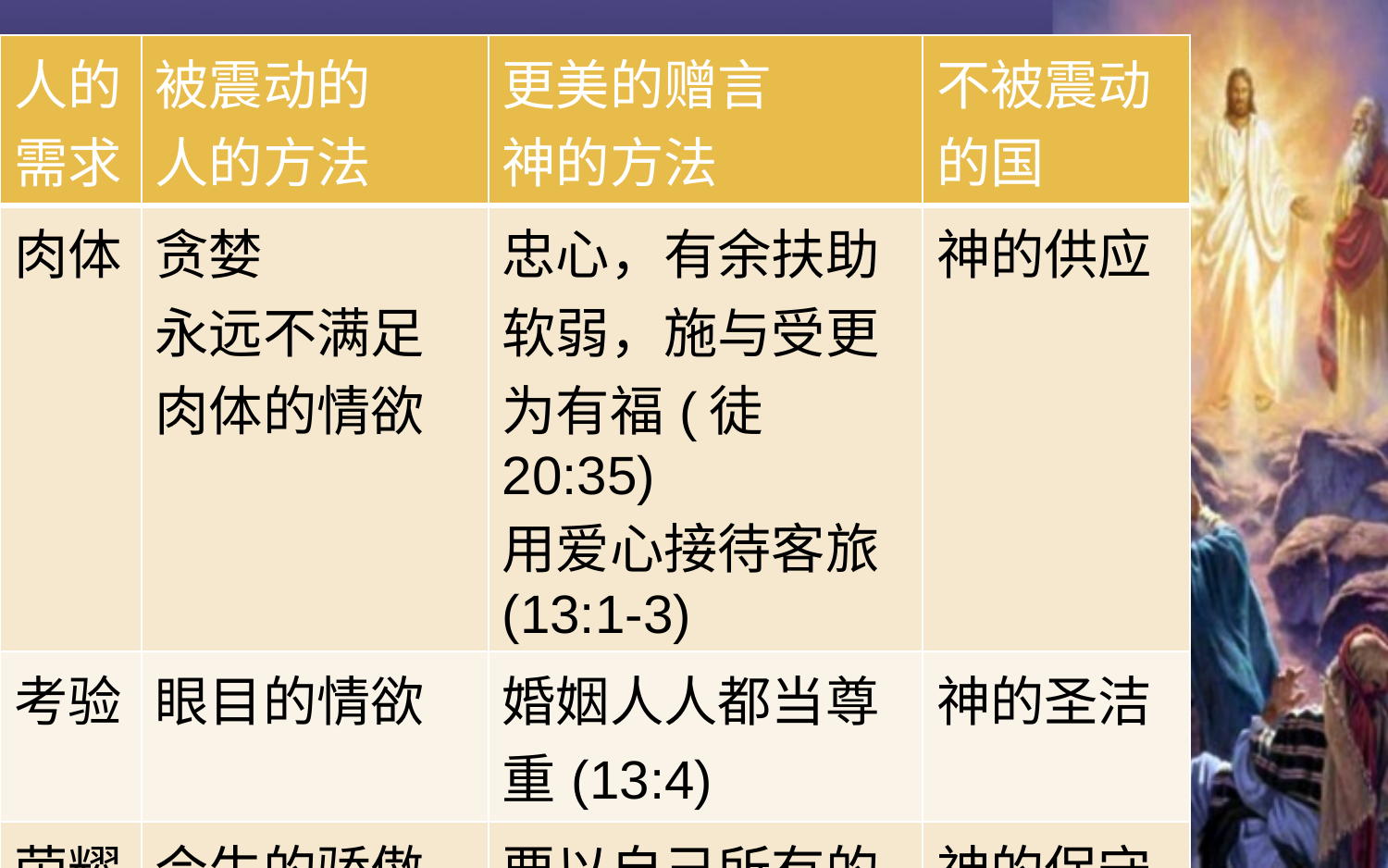

| 人的 需求 | 被震动的 人的方法 | 更美的赠言 神的方法 | 不被震动的国 |
| --- | --- | --- | --- |
| 肉体 | 贪婪 永远不满足 肉体的情欲 | 忠心，有余扶助软弱，施与受更为有福(徒20:35) 用爱心接待客旅(13:1-3) | 神的供应 |
| 考验 | 眼目的情欲 | 婚姻人人都当尊重(13:4) | 神的圣洁 |
| 荣耀 | 今生的骄傲 被神降为卑 | 要以自己所有的为足(13:5-6) | 神的保守 |